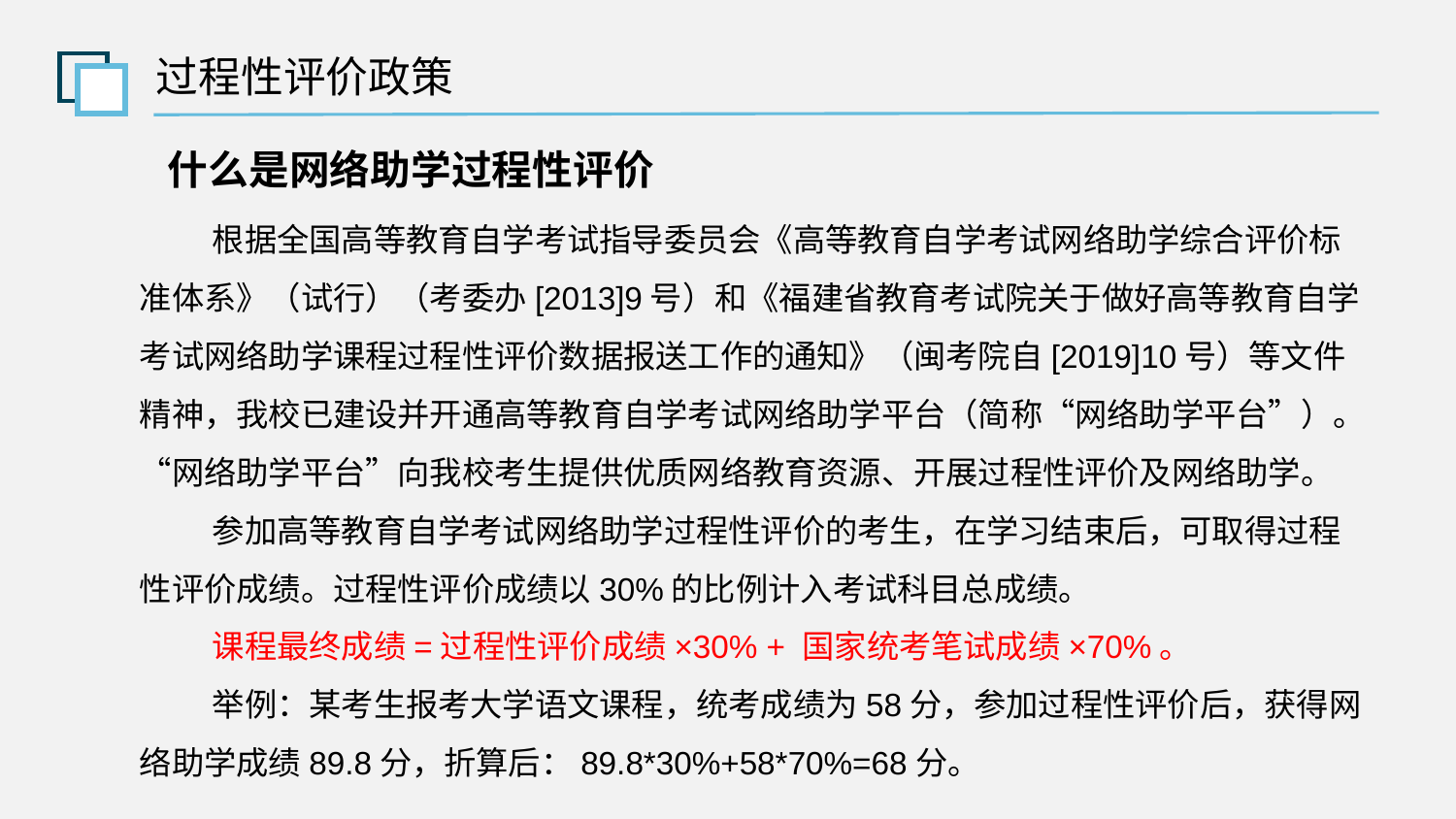

过程性评价政策

什么是网络助学过程性评价
根据全国高等教育自学考试指导委员会《高等教育自学考试网络助学综合评价标准体系》（试行）（考委办[2013]9号）和《福建省教育考试院关于做好高等教育自学考试网络助学课程过程性评价数据报送工作的通知》（闽考院自[2019]10号）等文件精神，我校已建设并开通高等教育自学考试网络助学平台（简称“网络助学平台”）。“网络助学平台”向我校考生提供优质网络教育资源、开展过程性评价及网络助学。
参加高等教育自学考试网络助学过程性评价的考生，在学习结束后，可取得过程性评价成绩。过程性评价成绩以30%的比例计入考试科目总成绩。
课程最终成绩=过程性评价成绩×30% + 国家统考笔试成绩×70%。
举例：某考生报考大学语文课程，统考成绩为58分，参加过程性评价后，获得网络助学成绩89.8分，折算后：89.8*30%+58*70%=68分。